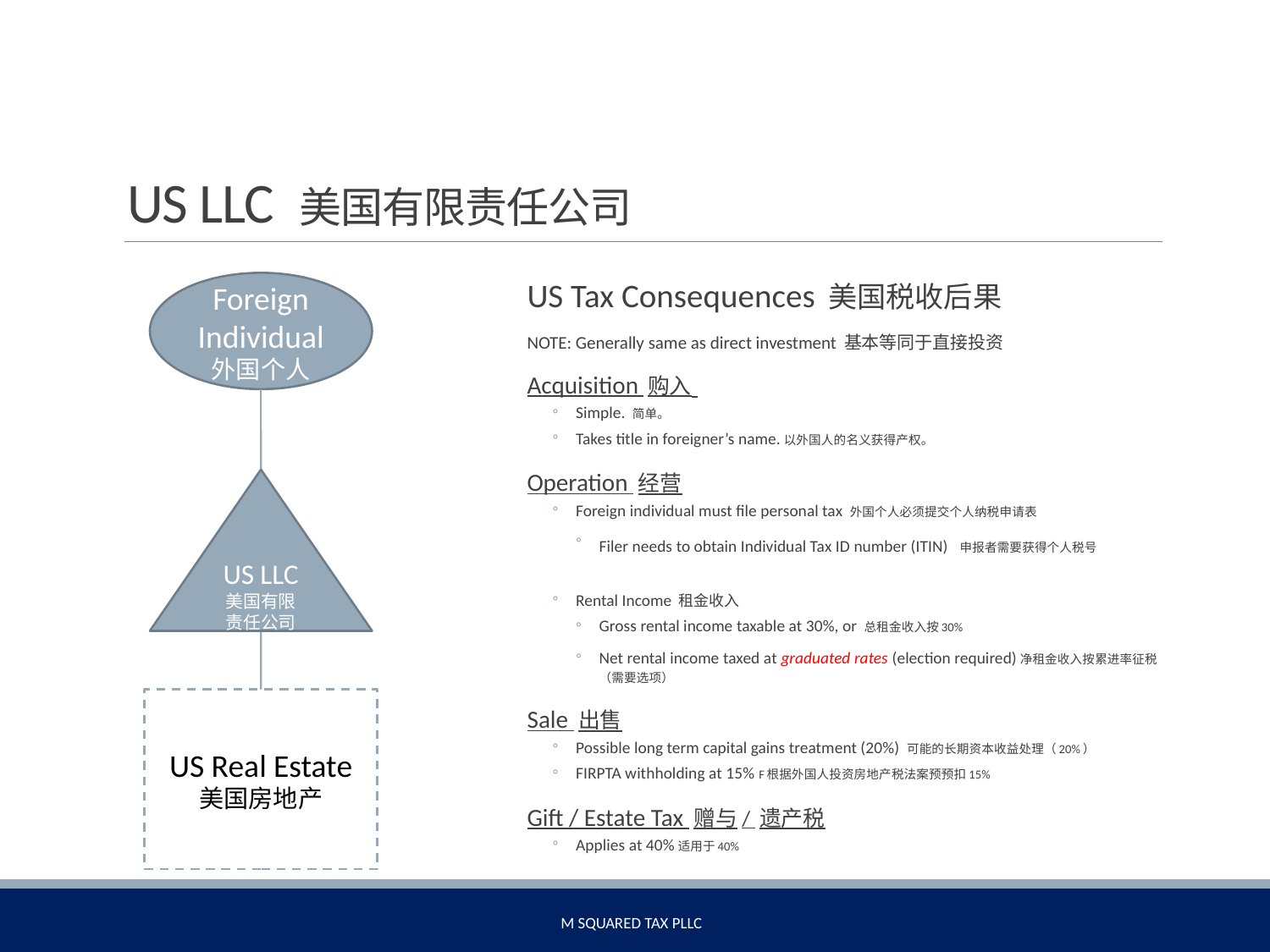

# US LLC 美国有限责任公司
Foreign Individual
外国个人
US Tax Consequences 美国税收后果
NOTE: Generally same as direct investment 基本等同于直接投资
Acquisition 购入
Simple. 简单。
Takes title in foreigner’s name.以外国人的名义获得产权。
Operation 经营
Foreign individual must file personal tax 外国个人必须提交个人纳税申请表
Filer needs to obtain Individual Tax ID number (ITIN) 申报者需要获得个人税号

Rental Income 租金收入
Gross rental income taxable at 30%, or 总租金收入按30%
Net rental income taxed at graduated rates (election required)净租金收入按累进率征税（需要选项）
Sale 出售
Possible long term capital gains treatment (20%) 可能的长期资本收益处理（20%）
FIRPTA withholding at 15% F根据外国人投资房地产税法案预预扣15%
Gift / Estate Tax 赠与/ 遗产税
Applies at 40%适用于40%

US LLC
美国有限责任公司
US Real Estate
美国房地产
M Squared Tax PLLC